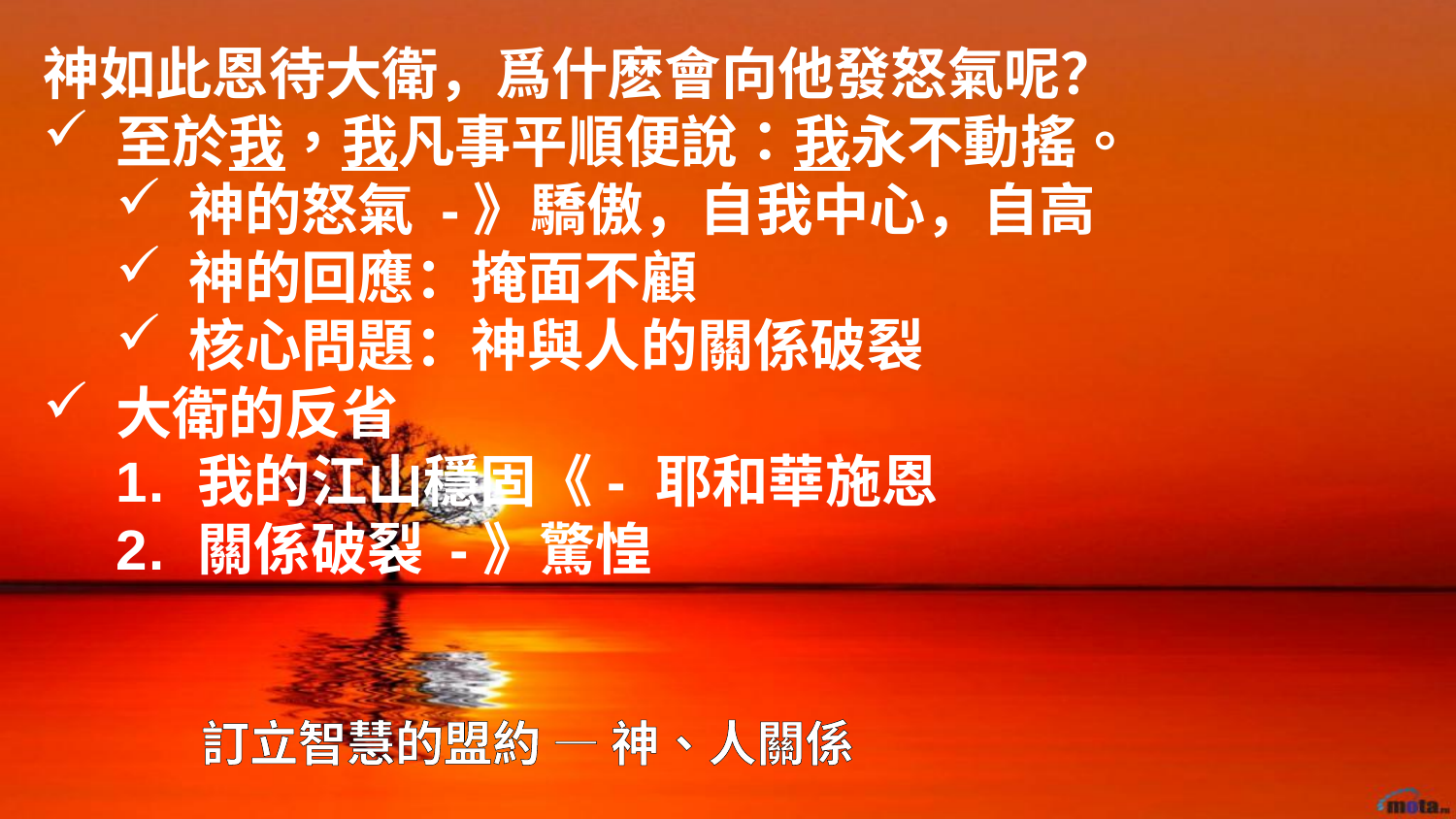

神如此恩待大衛，爲什麽會向他發怒氣呢？
至於我，我凡事平順便說：我永不動搖。
神的怒氣 -》驕傲，自我中心，自高
神的回應：掩面不顧
核心問題：神與人的關係破裂
大衛的反省
我的江山穩固《- 耶和華施恩
關係破裂 -》驚惶
# 訂立智慧的盟約 — 神、人關係